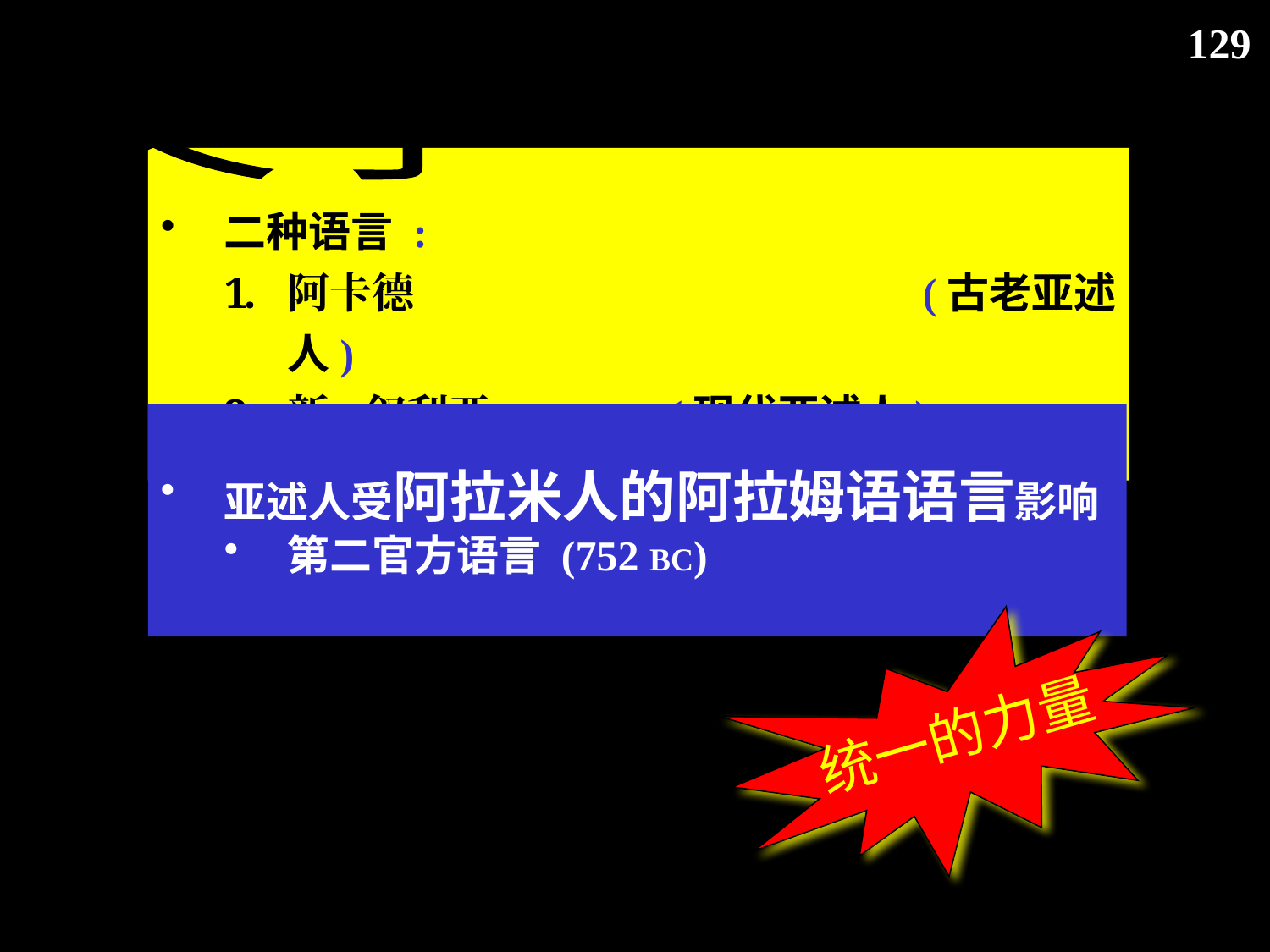

129
文学

二种语言 :
阿卡德				(古老亚述人)
新-叙利亚		(现代亚述人)

亚述人受阿拉米人的阿拉姆语语言影响
第二官方语言 (752 BC)

统一的力量